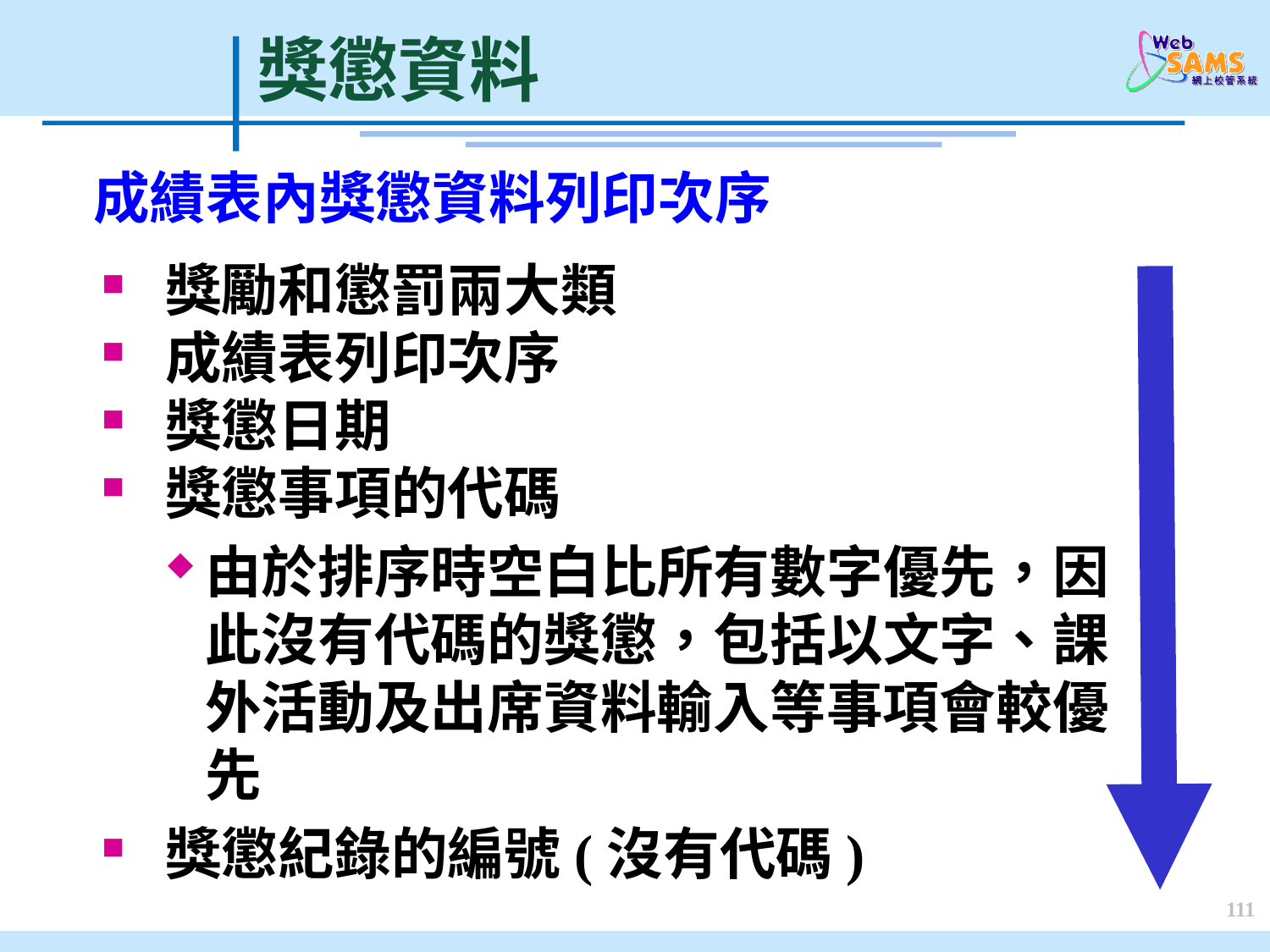

獎懲資料
成績表內獎懲資料列印次序
獎勵和懲罰兩大類
成績表列印次序
獎懲日期
獎懲事項的代碼
由於排序時空白比所有數字優先，因此沒有代碼的獎懲，包括以文字、課外活動及出席資料輸入等事項會較優先
獎懲紀錄的編號(沒有代碼)

111